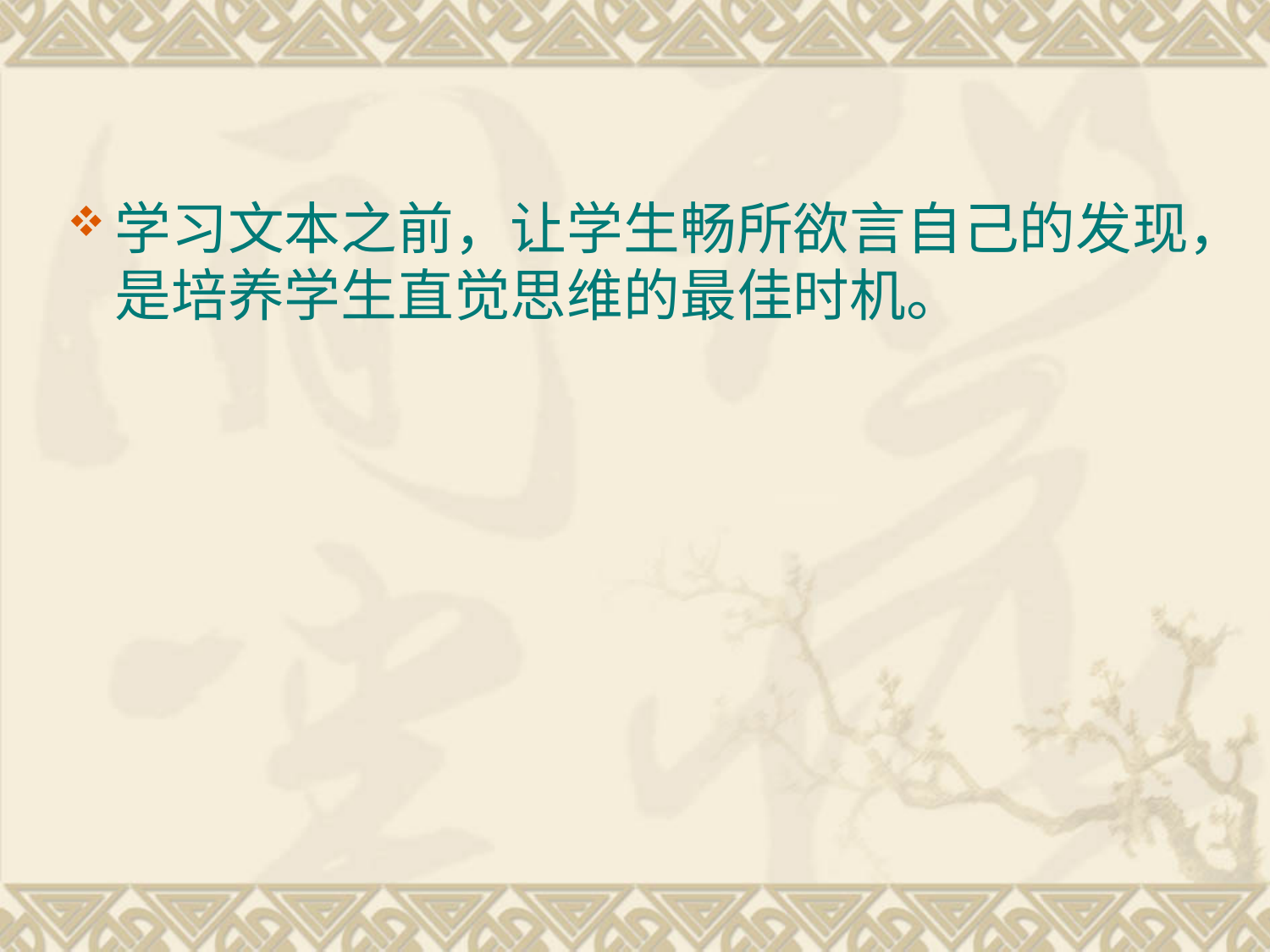

学习文本之前，让学生畅所欲言自己的发现，是培养学生直觉思维的最佳时机。